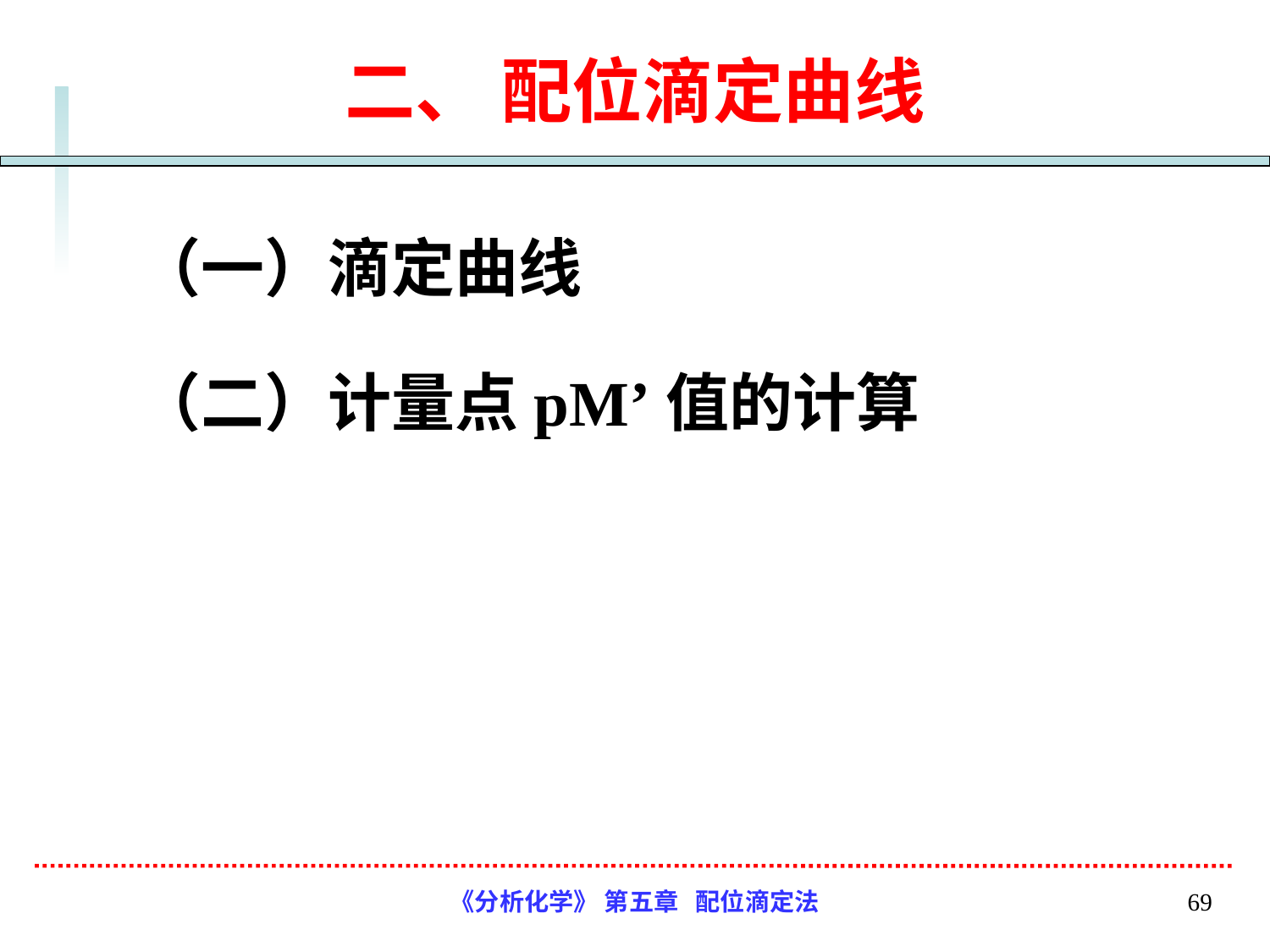

# 二、 配位滴定曲线
（一）滴定曲线
（二）计量点pM’值的计算
《分析化学》 第五章   配位滴定法
69